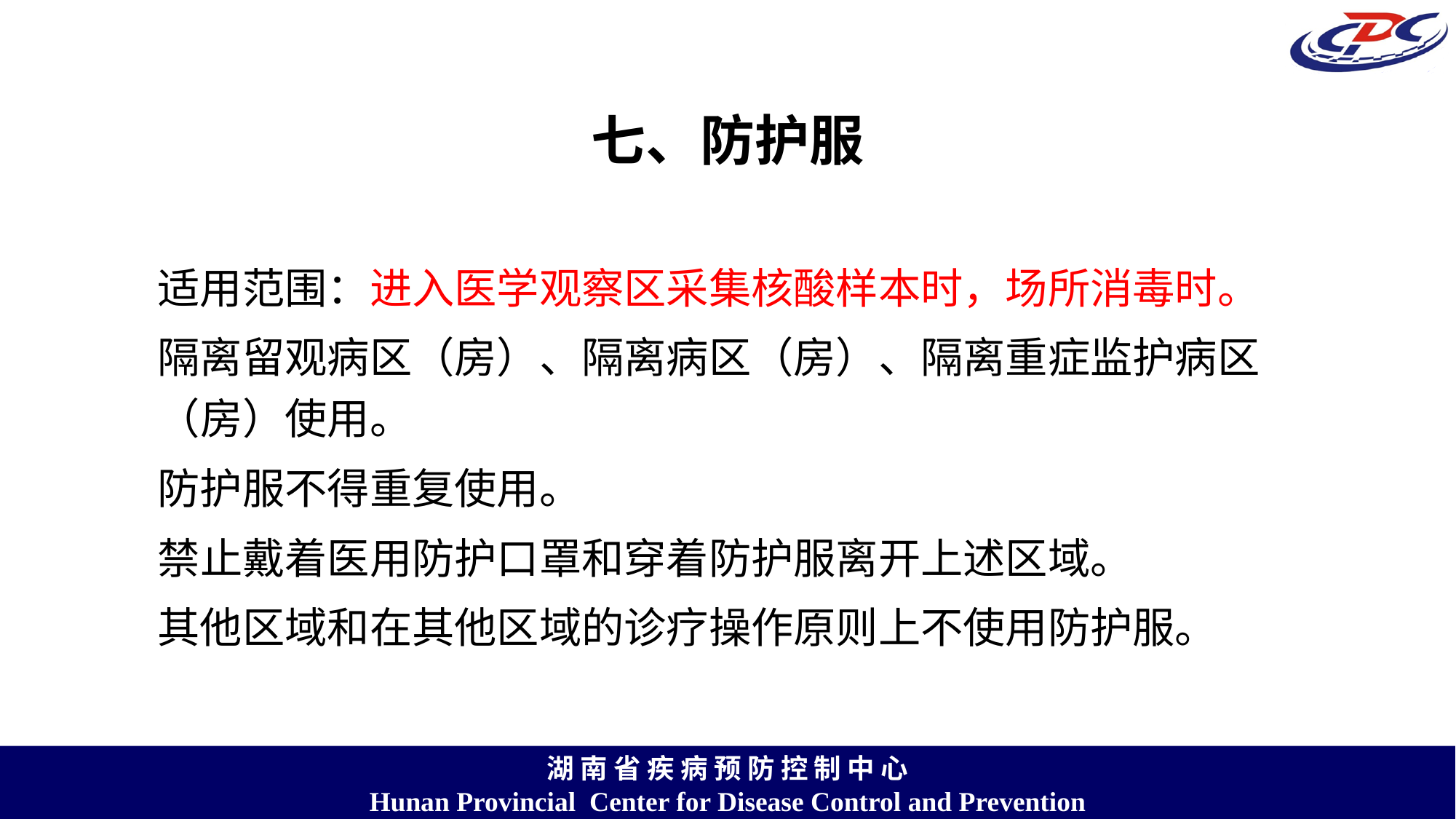

七、防护服
适用范围：进入医学观察区采集核酸样本时，场所消毒时。
隔离留观病区（房）、隔离病区（房）、隔离重症监护病区（房）使用。
防护服不得重复使用。
禁止戴着医用防护口罩和穿着防护服离开上述区域。
其他区域和在其他区域的诊疗操作原则上不使用防护服。